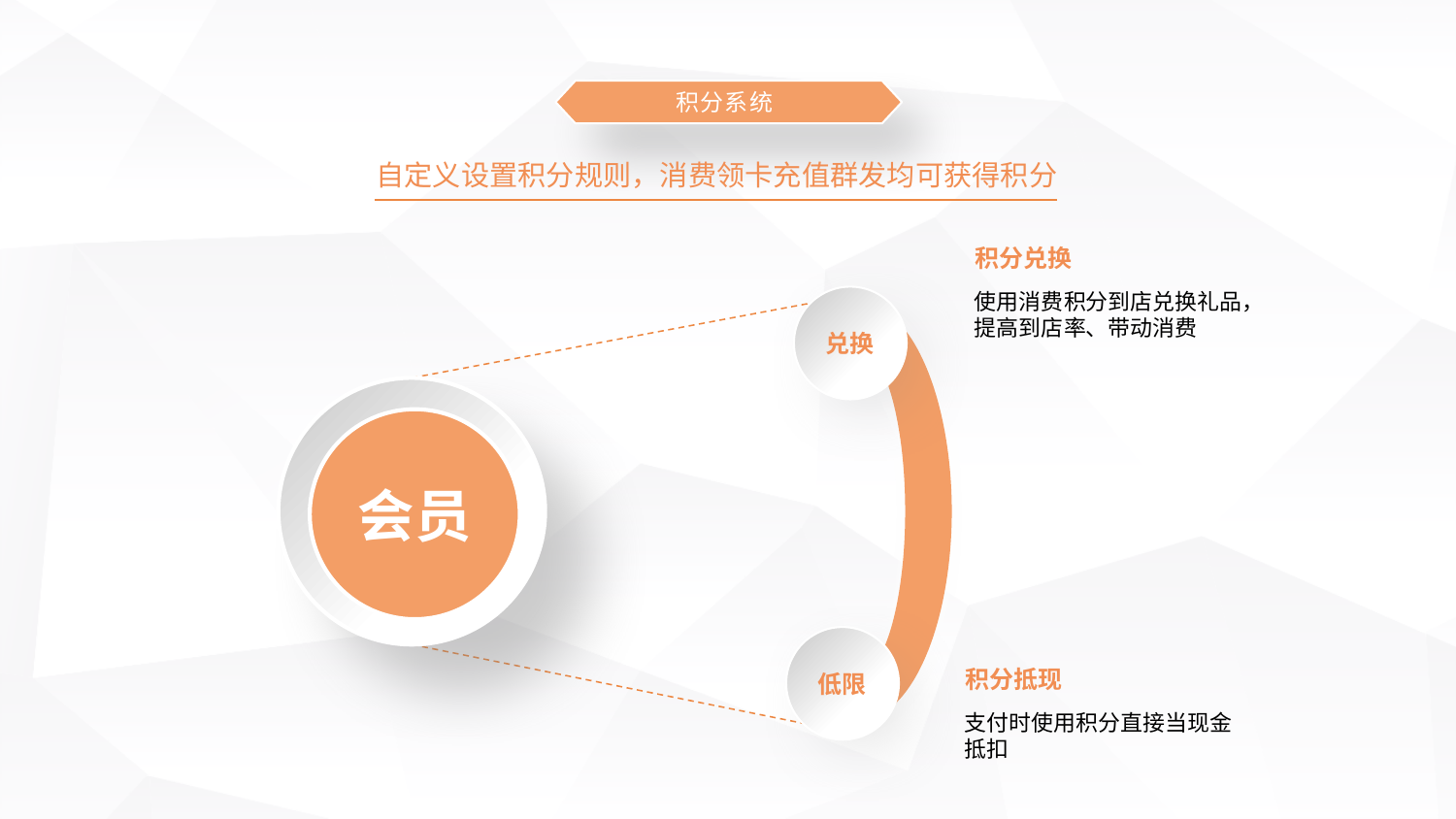

积分系统
自定义设置积分规则，消费领卡充值群发均可获得积分
积分兑换
使用消费积分到店兑换礼品，提高到店率、带动消费
兑换

会员

低限
积分抵现
支付时使用积分直接当现金抵扣